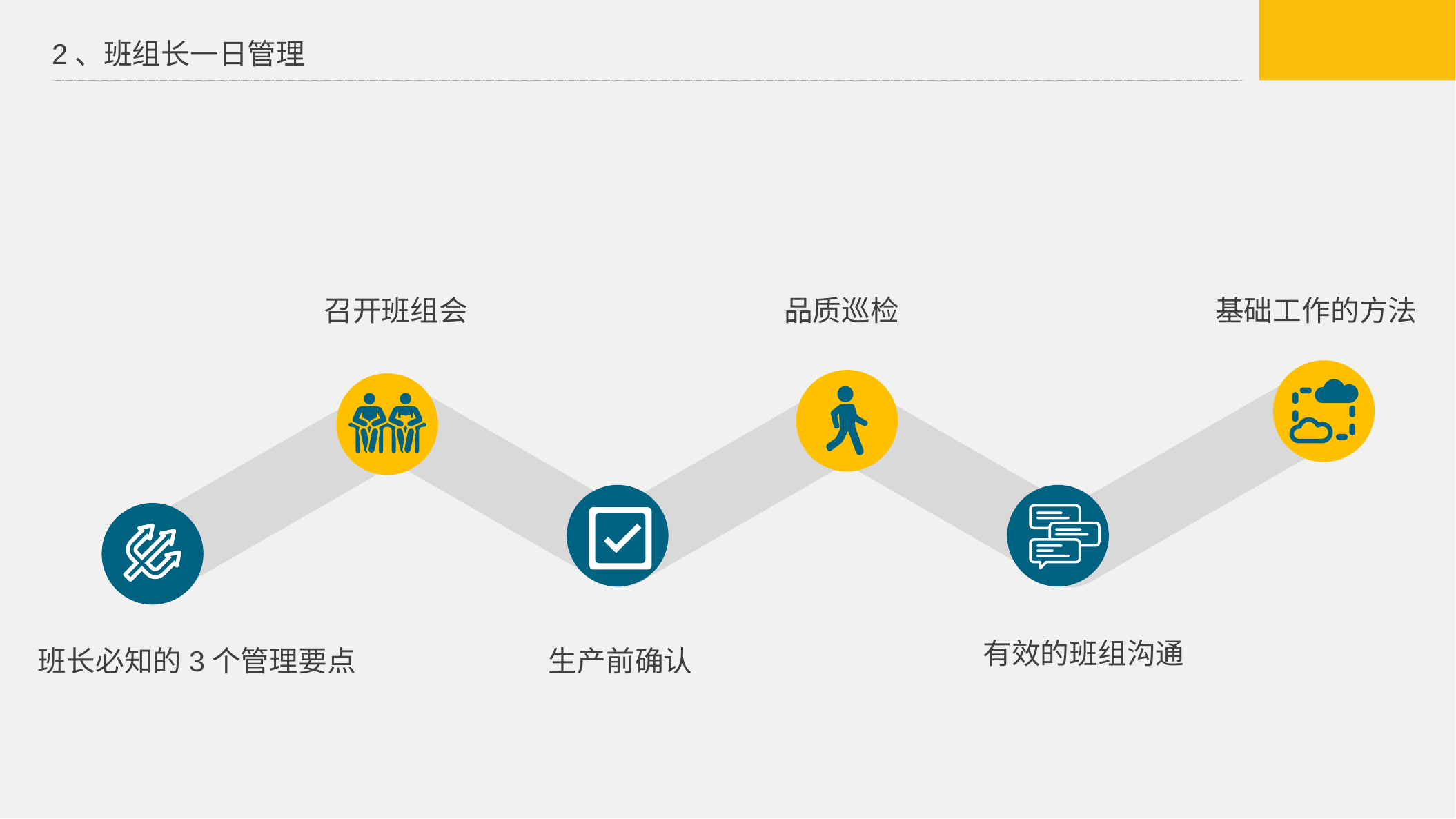

2、班组长一日管理

召开班组会
品质巡检
基础工作的方法

有效的班组沟通
班长必知的3个管理要点
生产前确认